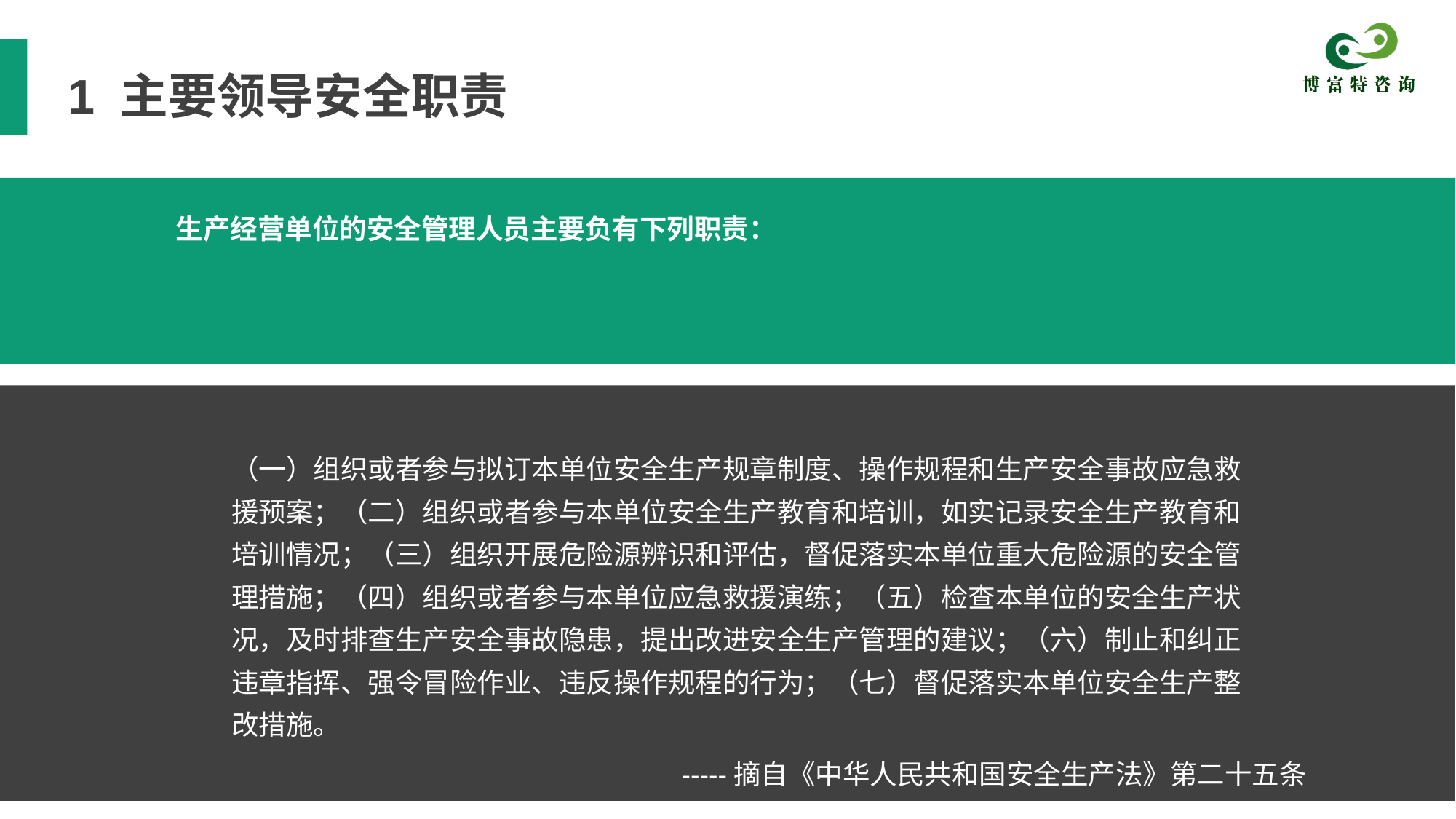

1 主要领导安全职责

生产经营单位的安全管理人员主要负有下列职责：

（一）组织或者参与拟订本单位安全生产规章制度、操作规程和生产安全事故应急救援预案；（二）组织或者参与本单位安全生产教育和培训，如实记录安全生产教育和培训情况；（三）组织开展危险源辨识和评估，督促落实本单位重大危险源的安全管理措施；（四）组织或者参与本单位应急救援演练；（五）检查本单位的安全生产状况，及时排查生产安全事故隐患，提出改进安全生产管理的建议；（六）制止和纠正违章指挥、强令冒险作业、违反操作规程的行为；（七）督促落实本单位安全生产整改措施。
-----摘自《中华人民共和国安全生产法》第二十五条
-----摘自《中华人民共和国安全生产法》第二十五条